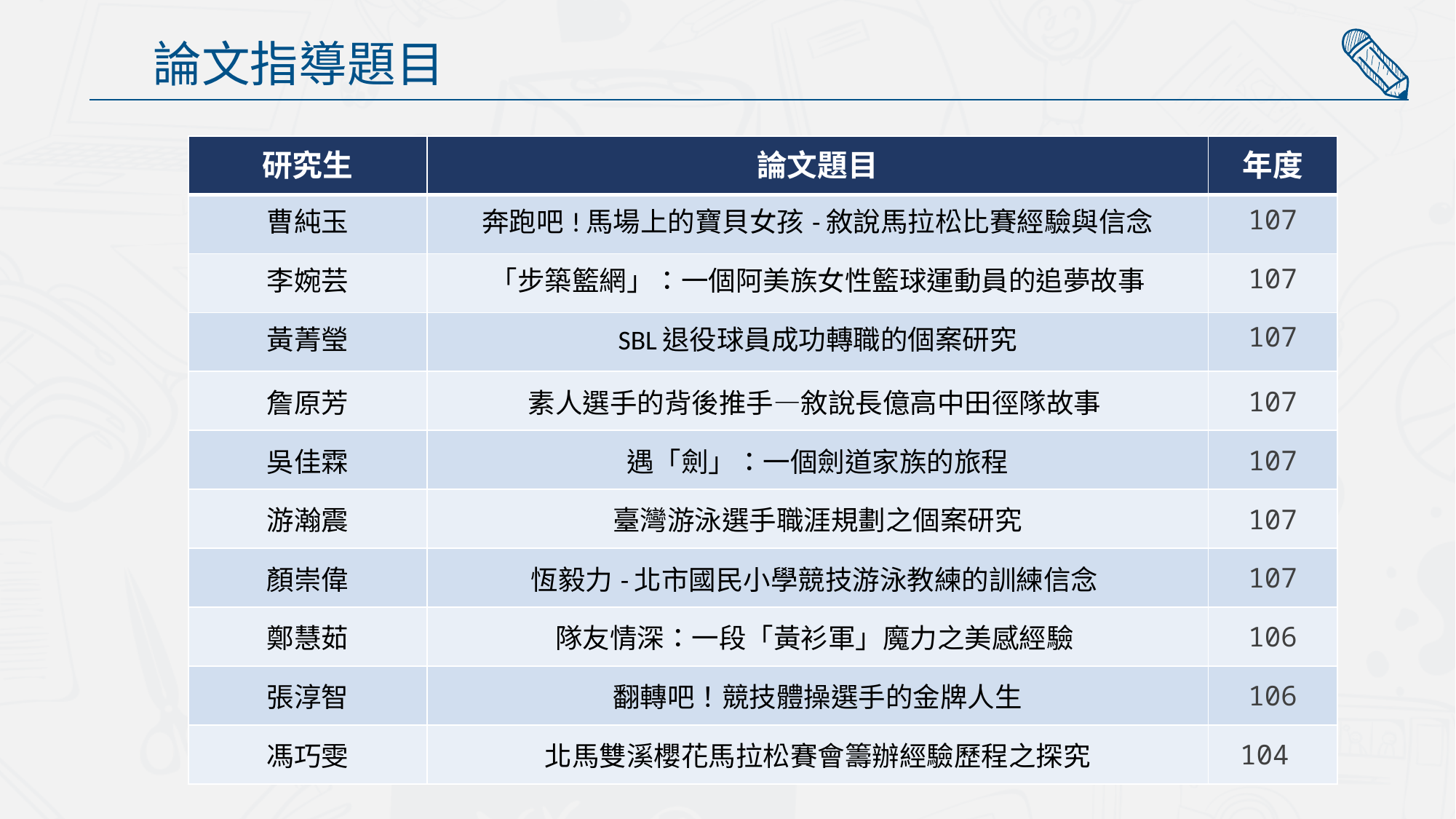

論文指導題目
| 研究生 | 論文題目 | 年度 |
| --- | --- | --- |
| 曹純玉 | 奔跑吧!馬場上的寶貝女孩-敘說馬拉松比賽經驗與信念 | 107 |
| 李婉芸 | 「步築籃網」：一個阿美族女性籃球運動員的追夢故事 | 107 |
| 黃菁瑩 | SBL退役球員成功轉職的個案研究 | 107 |
| 詹原芳 | 素人選手的背後推手—敘說長億高中田徑隊故事 | 107 |
| 吳佳霖 | 遇「劍」：一個劍道家族的旅程 | 107 |
| 游瀚震 | 臺灣游泳選手職涯規劃之個案研究 | 107 |
| 顏崇偉 | 恆毅力-北市國民小學競技游泳教練的訓練信念 | 107 |
| 鄭慧茹 | 隊友情深：一段「黃衫軍」魔力之美感經驗 | 106 |
| 張淳智 | 翻轉吧！競技體操選手的金牌人生 | 106 |
| 馮巧雯 | 北馬雙溪櫻花馬拉松賽會籌辦經驗歷程之探究 | 104 |